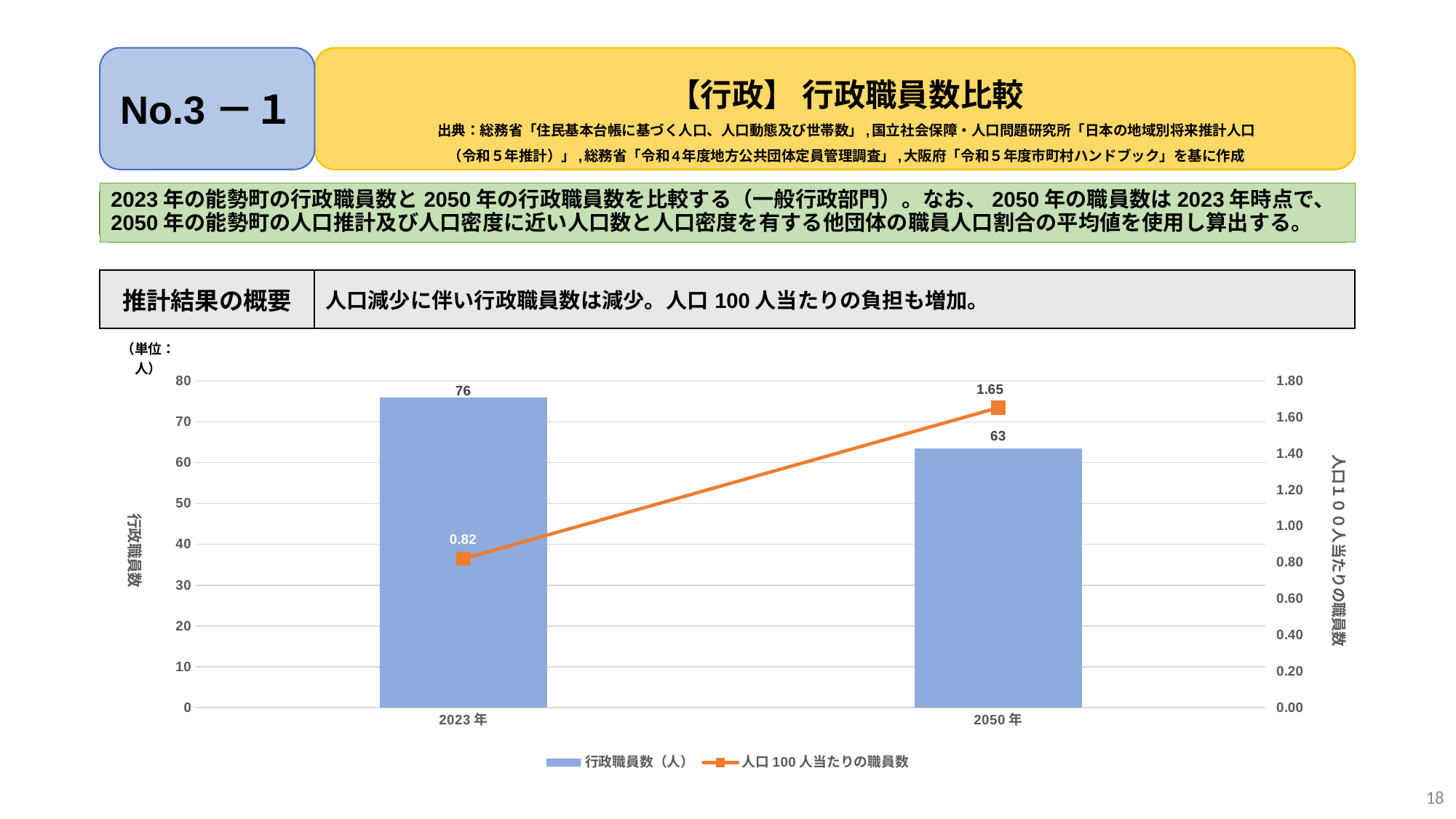

# 【行政】 行政職員数比較 出典：総務省「住民基本台帳に基づく人口、人口動態及び世帯数」,国立社会保障・人口問題研究所「日本の地域別将来推計人口 （令和５年推計）」,総務省「令和4年度地方公共団体定員管理調査」,大阪府「令和５年度市町村ハンドブック」を基に作成
No.3－１

2023年の能勢町の行政職員数と2050年の行政職員数を比較する（一般行政部門）。なお、2050年の職員数は2023年時点で、2050年の能勢町の人口推計及び人口密度に近い人口数と人口密度を有する他団体の職員人口割合の平均値を使用し算出する。

| 推計結果の概要 | 人口減少に伴い行政職員数は減少。人口100人当たりの負担も増加。 |
| --- | --- |

### Chart

| Category | 行政職員数（人） | 人口100人当たりの職員数 |
|---|---|---|
| 2023年 | 76.0 | 0.8201143843746628 |
| 2050年 | 63.41595986596616 | 1.6523178704003687 |
18